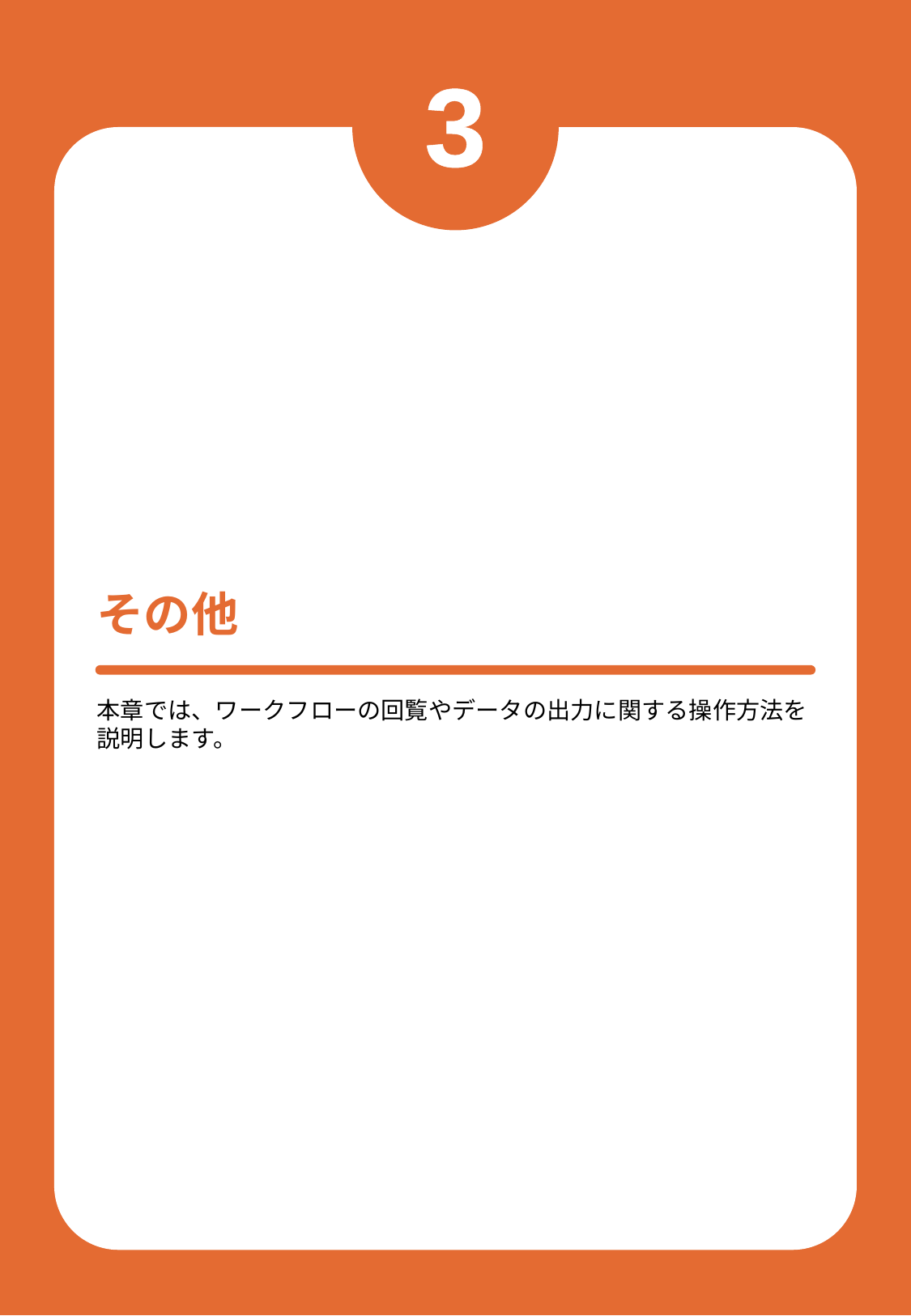

3

その他

本章では、ワークフローの回覧やデータの出力に関する操作方法を説明します。